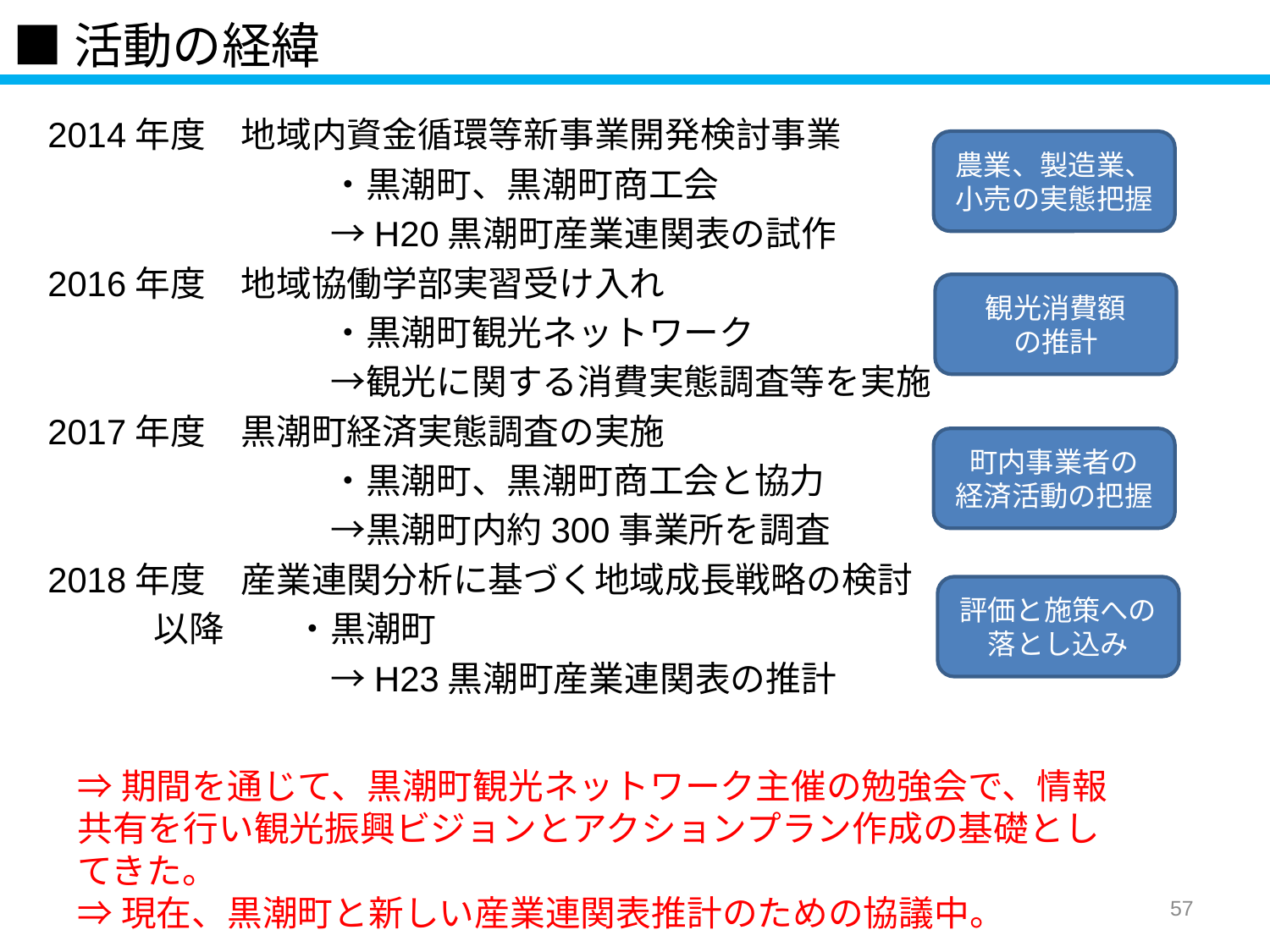

# ■活動の経緯

2014年度　地域内資金循環等新事業開発検討事業
　　　　　　　　・黒潮町、黒潮町商工会
　　　　　　　　→H20黒潮町産業連関表の試作
2016年度　地域協働学部実習受け入れ
　　　　　　　　・黒潮町観光ネットワーク
　　　　　　　　→観光に関する消費実態調査等を実施
2017年度　黒潮町経済実態調査の実施
　　　　　　　　・黒潮町、黒潮町商工会と協力
　　　　　　　　→黒潮町内約300事業所を調査
2018年度　産業連関分析に基づく地域成長戦略の検討
　　　以降　　・黒潮町
　　　　　　　　→H23黒潮町産業連関表の推計
農業、製造業、小売の実態把握
観光消費額
の推計
町内事業者の
経済活動の把握
評価と施策への
落とし込み
⇒期間を通じて、黒潮町観光ネットワーク主催の勉強会で、情報共有を行い観光振興ビジョンとアクションプラン作成の基礎としてきた。
⇒現在、黒潮町と新しい産業連関表推計のための協議中。
57